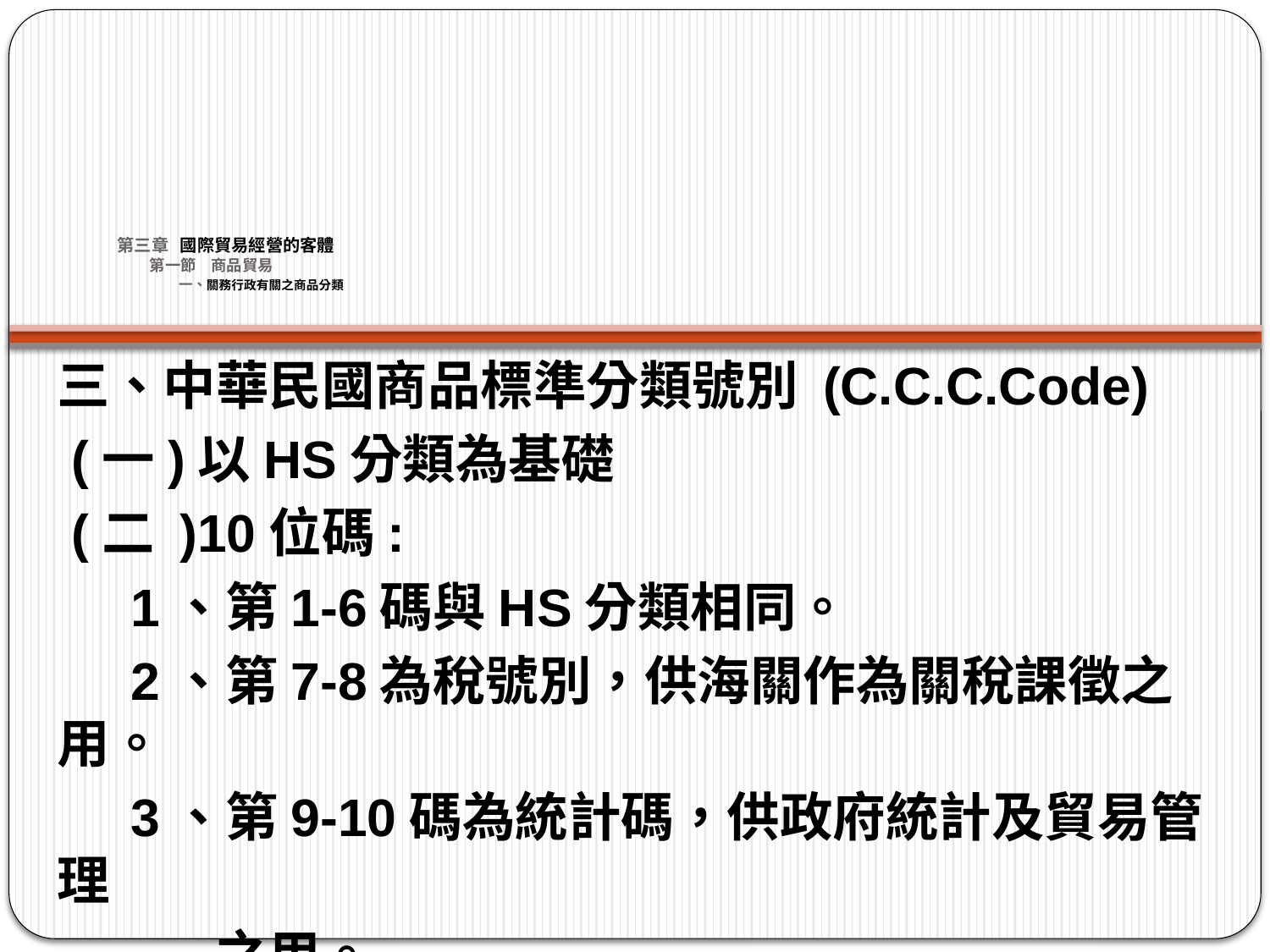

# 第三章   國際貿易經營的客體 第一節　商品貿易 一、關務行政有關之商品分類
三、中華民國商品標準分類號別 (C.C.C.Code)
 (一)以HS分類為基礎
 (二 )10位碼:
     1、第1-6碼與HS分類相同。
     2、第7-8為稅號別，供海關作為關稅課徵之用。
     3、第9-10碼為統計碼，供政府統計及貿易管理
            之用。
            另增第11碼為檢查號碼。